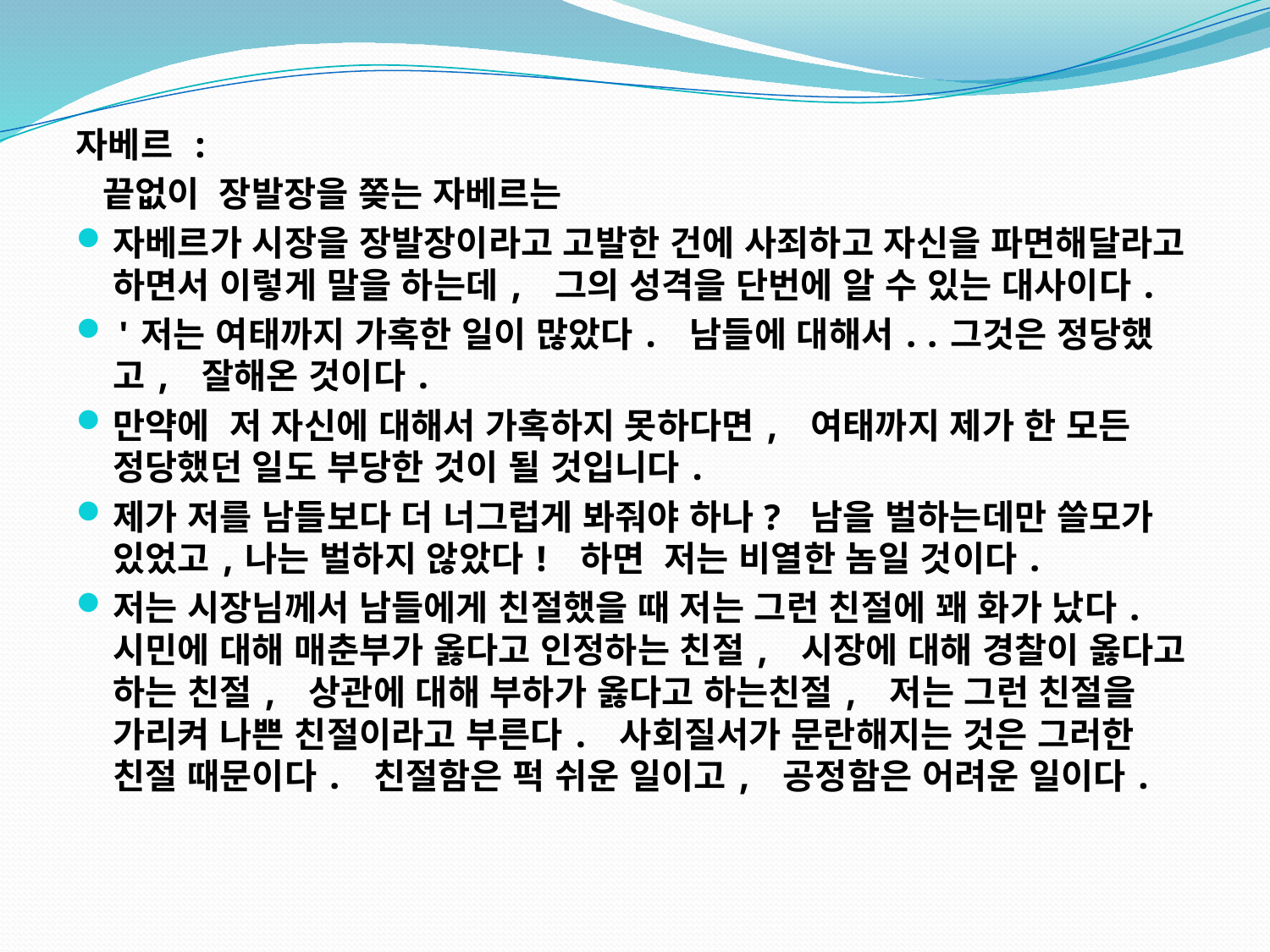

#
자베르 :
  끝없이  장발장을 쫒는 자베르는
자베르가 시장을 장발장이라고 고발한 건에 사죄하고 자신을 파면해달라고 하면서 이렇게 말을 하는데, 그의 성격을 단번에 알 수 있는 대사이다.
'저는 여태까지 가혹한 일이 많았다. 남들에 대해서..그것은 정당했고, 잘해온 것이다.
만약에  저 자신에 대해서 가혹하지 못하다면, 여태까지 제가 한 모든 정당했던 일도 부당한 것이 될 것입니다.
제가 저를 남들보다 더 너그럽게 봐줘야 하나? 남을 벌하는데만 쓸모가 있었고,나는 벌하지 않았다! 하면  저는 비열한 놈일 것이다.
저는 시장님께서 남들에게 친절했을 때 저는 그런 친절에 꽤 화가 났다.  시민에 대해 매춘부가 옳다고 인정하는 친절, 시장에 대해 경찰이 옳다고 하는 친절, 상관에 대해 부하가 옳다고 하는친절, 저는 그런 친절을 가리켜 나쁜 친절이라고 부른다. 사회질서가 문란해지는 것은 그러한 친절 때문이다. 친절함은 퍽 쉬운 일이고, 공정함은 어려운 일이다.